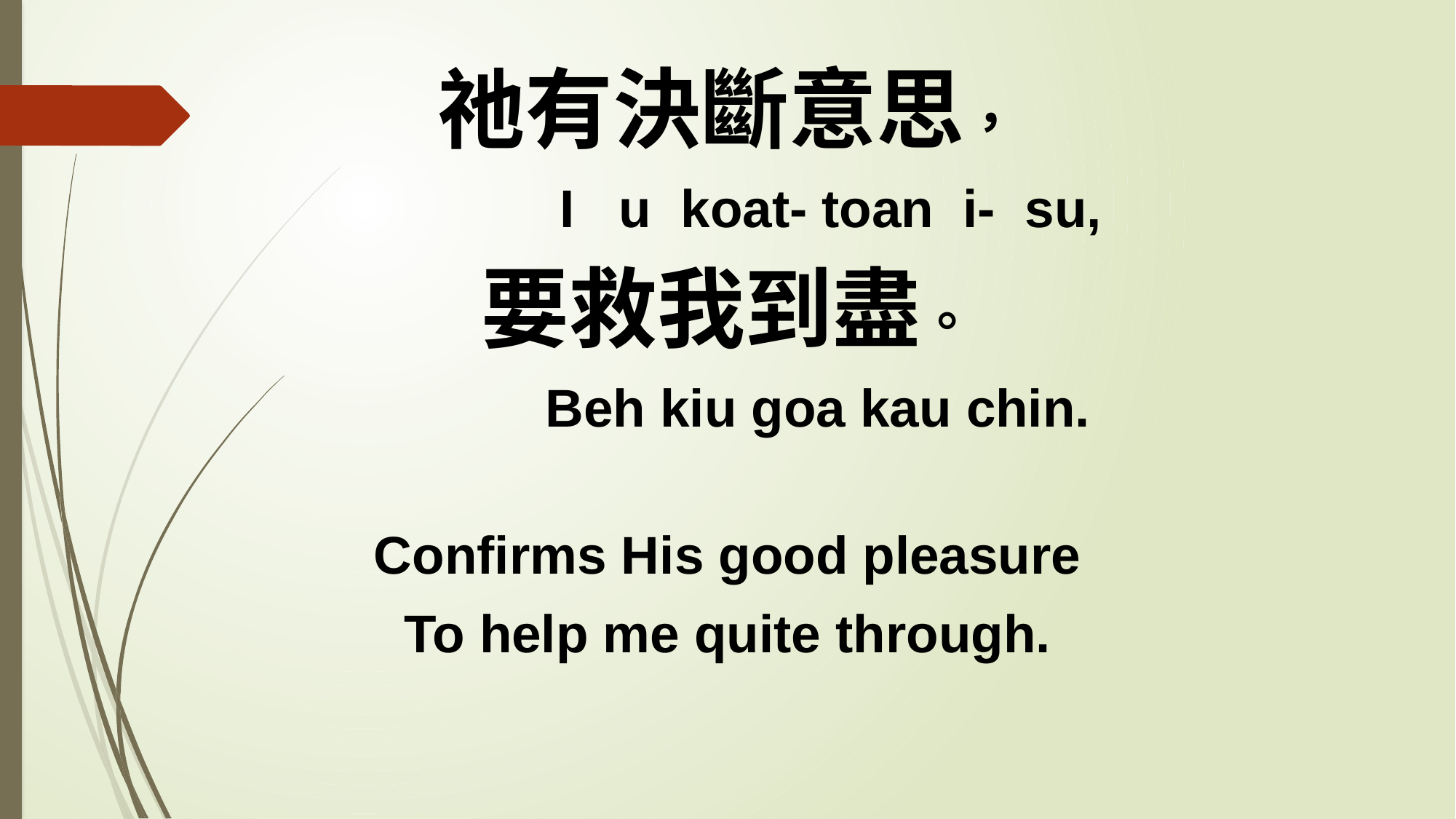

祂有決斷意思，
                        I   u  koat- toan  i-  su,
要救我到盡。
                       Beh kiu goa kau chin.

Confirms His good pleasure
To help me quite through.